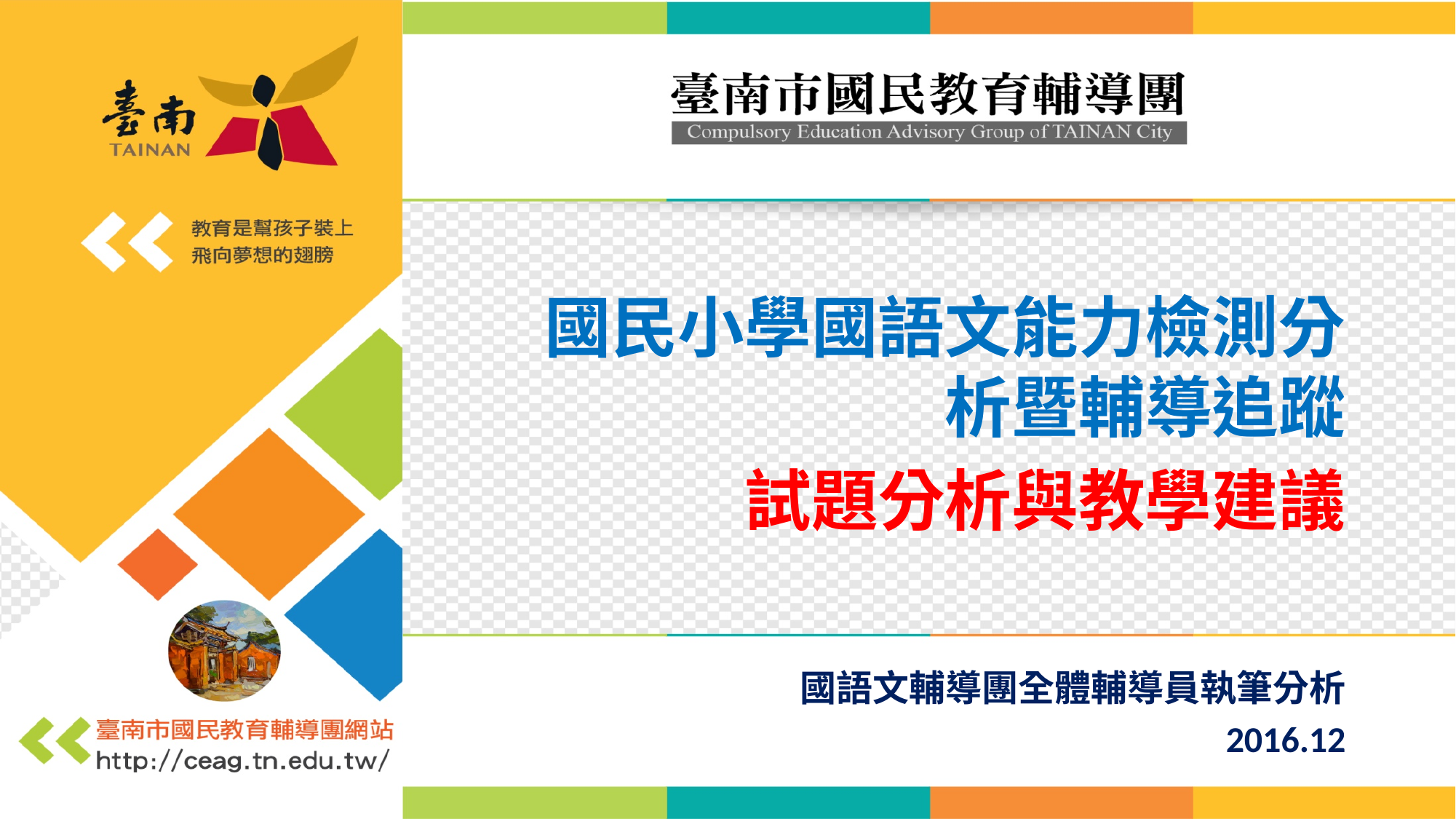

國民小學國語文能力檢測分析暨輔導追蹤
試題分析與教學建議

國語文輔導團全體輔導員執筆分析
2016.12